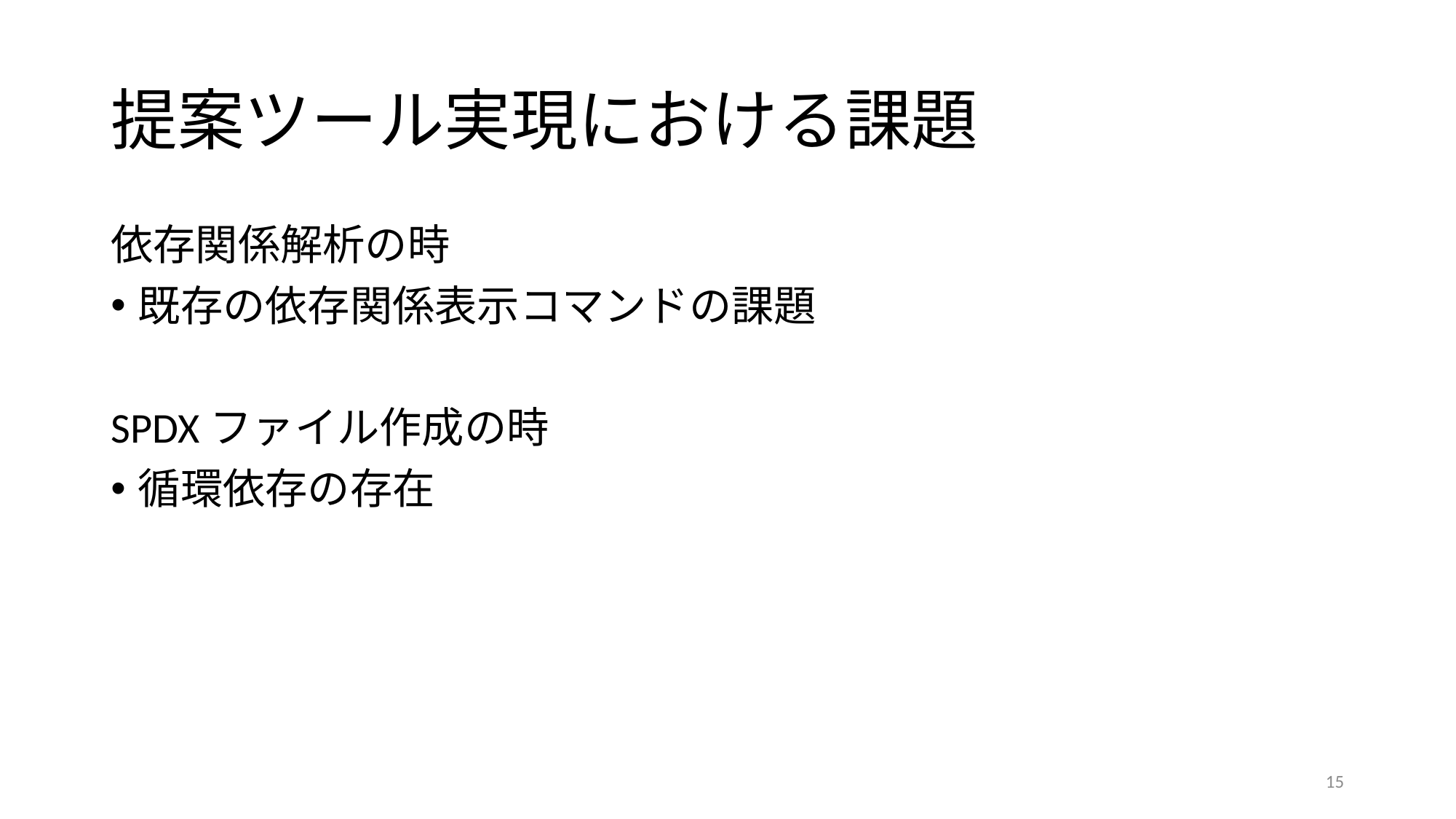

# 提案ツール実現における課題
依存関係解析の時
既存の依存関係表示コマンドの課題

SPDXファイル作成の時
循環依存の存在
15